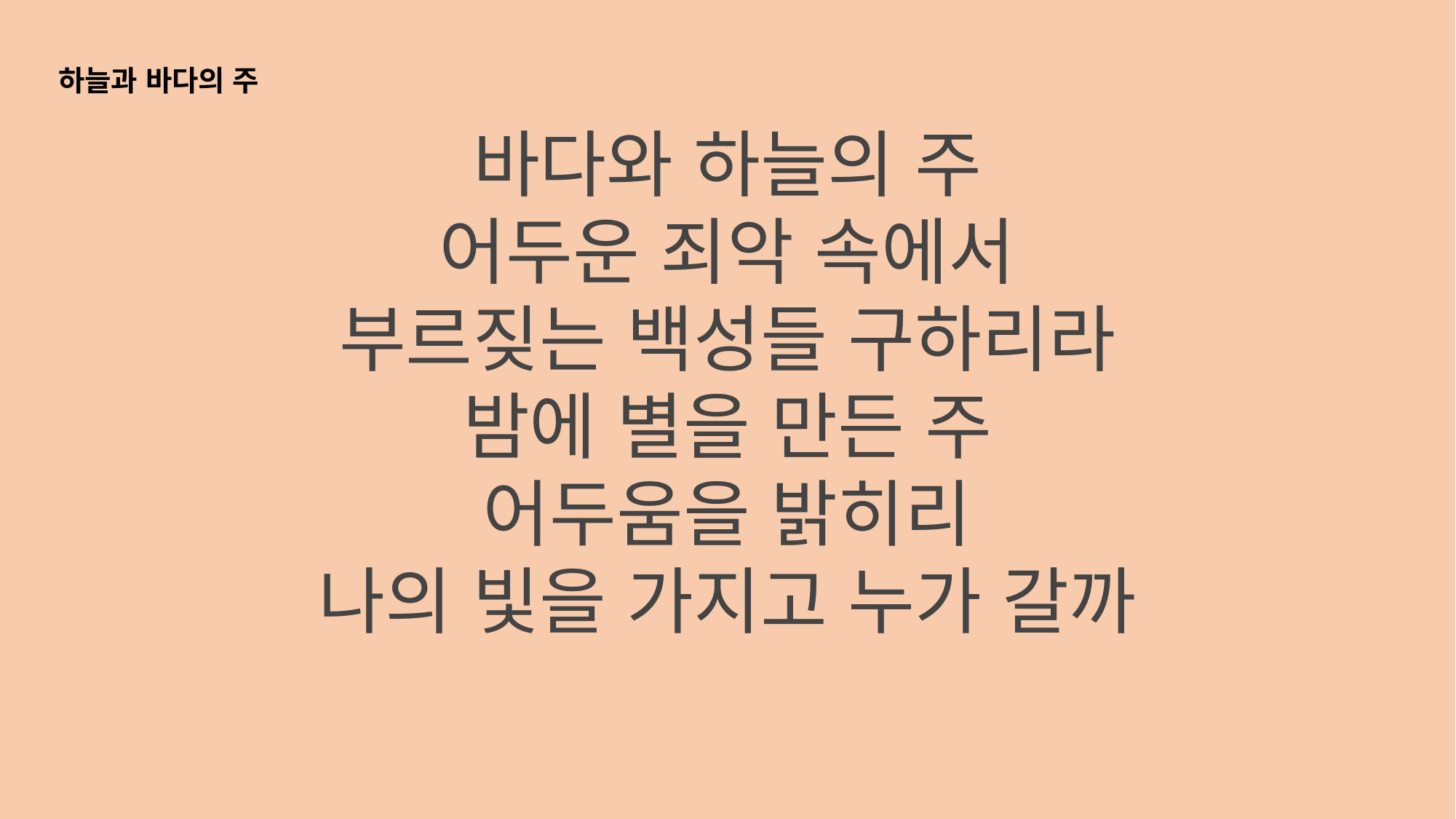

하늘과 바다의 주
바다와 하늘의 주
어두운 죄악 속에서
부르짖는 백성들 구하리라
밤에 별을 만든 주
어두움을 밝히리
나의 빛을 가지고 누가 갈까